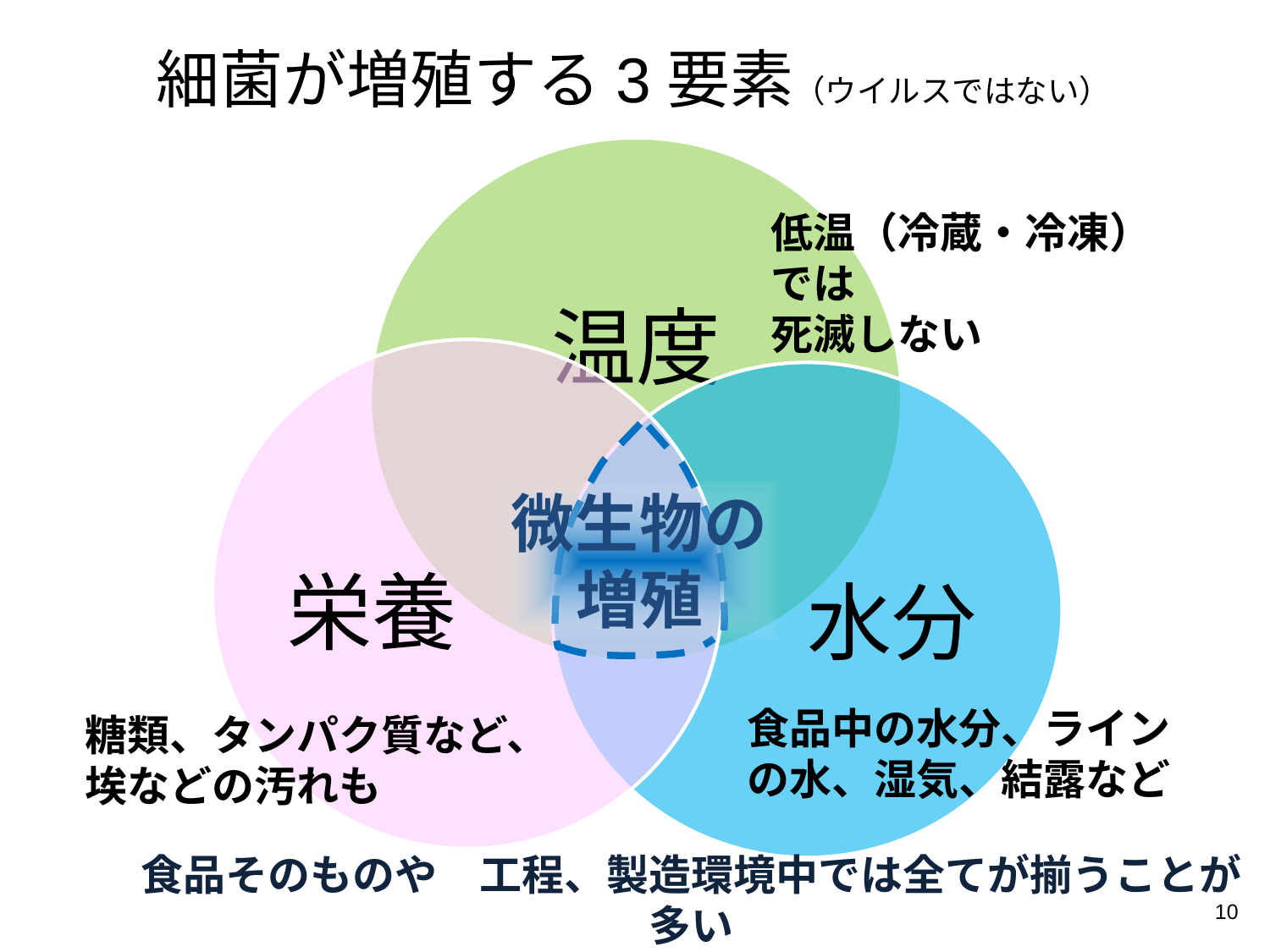

# 細菌が増殖する3要素（ウイルスではない）

温度
　　水分

栄養

低温（冷蔵・冷凍）では
死滅しない

微生物の
増殖

食品中の水分、ラインの水、湿気、結露など
糖類、タンパク質など、
埃などの汚れも
食品そのものや　工程、製造環境中では全てが揃うことが多い
10